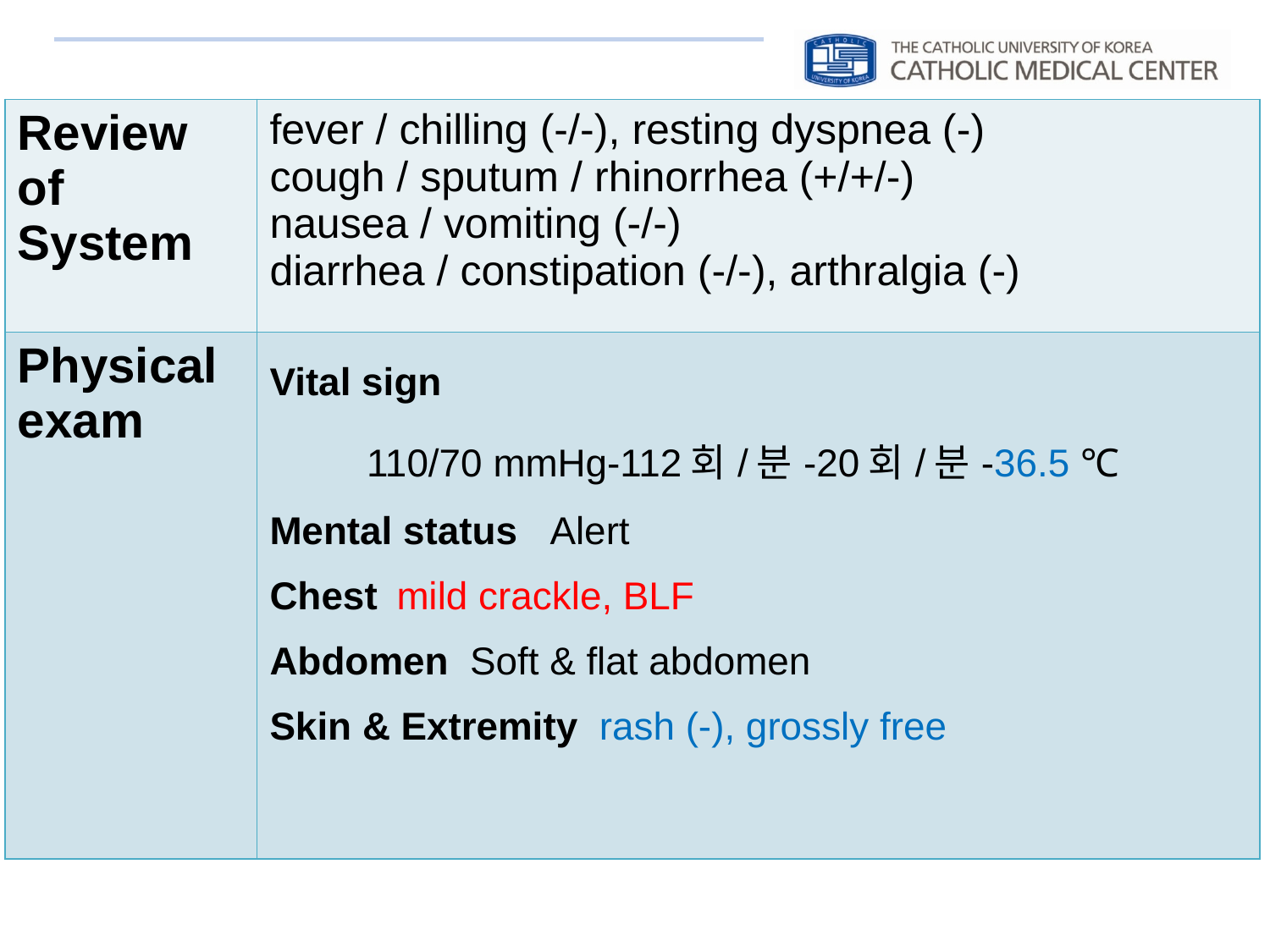

| Review of System | fever / chilling (-/-), resting dyspnea (-) cough / sputum / rhinorrhea (+/+/-) nausea / vomiting (-/-) diarrhea / constipation (-/-), arthralgia (-) |
| --- | --- |
| Physical exam | Vital sign 110/70 mmHg-112회/분-20회/분-36.5 ℃ Mental status Alert Chest mild crackle, BLF Abdomen Soft & flat abdomen Skin & Extremity rash (-), grossly free |